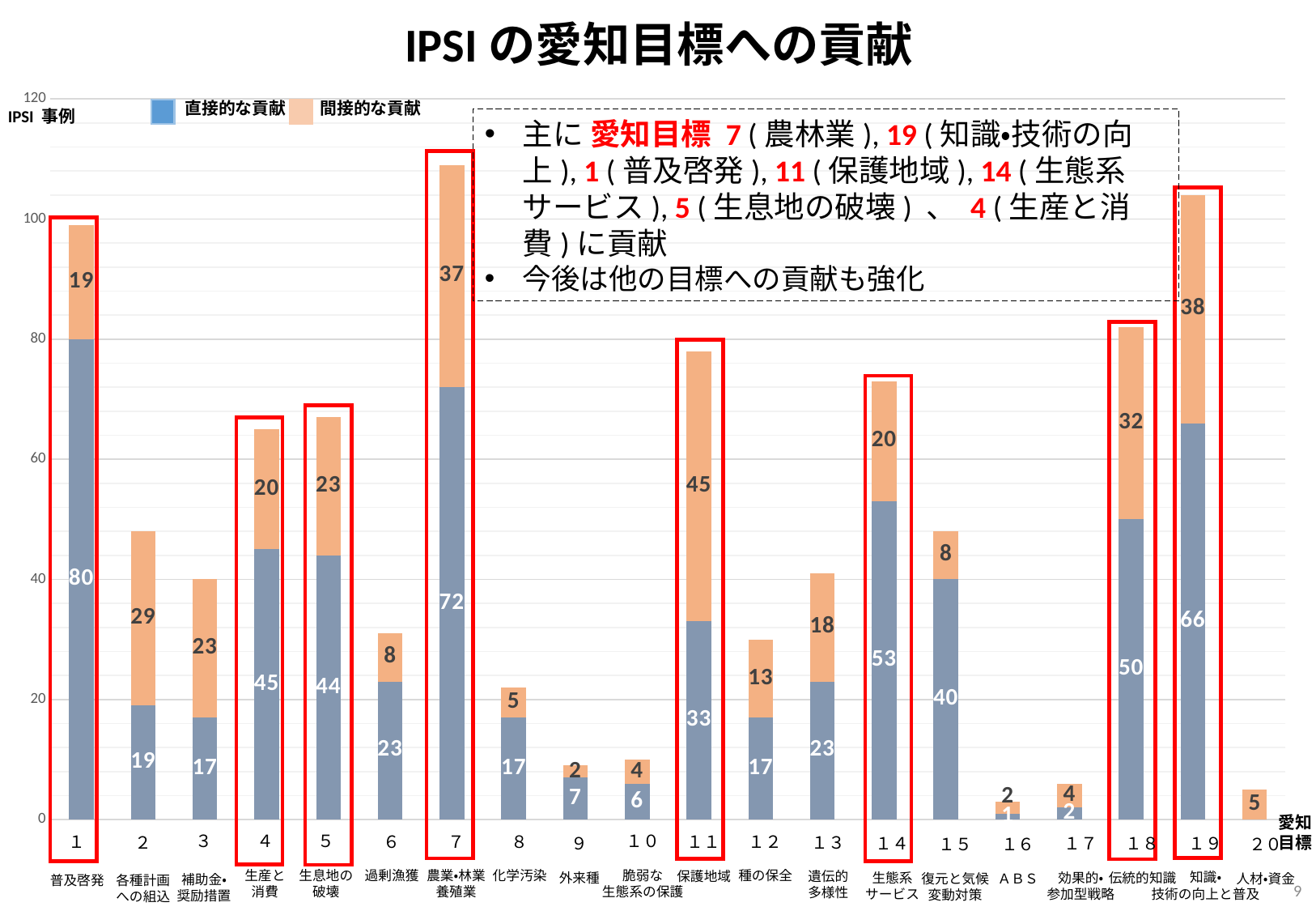

IPSIの愛知目標への貢献

### Chart

| Category |  |  |
|---|---|---|
| ABT-1 | 80.0 | 19.0 |
| ABT-2 | 19.0 | 29.0 |
| ABT-3 | 17.0 | 23.0 |
| ABT-4 | 45.0 | 20.0 |
| ABT-5 | 44.0 | 23.0 |
| ABT-6 | 23.0 | 8.0 |
| ABT-7 | 72.0 | 37.0 |
| ABT-8 | 17.0 | 5.0 |
| ABT-9 | 7.0 | 2.0 |
| ABT-10 | 6.0 | 4.0 |
| ABT-11 | 33.0 | 45.0 |
| ABT-12 | 17.0 | 13.0 |
| ABT-13 | 23.0 | 18.0 |
| ABT-14 | 53.0 | 20.0 |
| ABT-15 | 40.0 | 8.0 |
| ABT-16 | 1.0 | 2.0 |
| ABT-17 | 2.0 | 4.0 |
| ABT-18 | 50.0 | 32.0 |
| ABT-19 | 66.0 | 38.0 |
| ABT-20 | 0.0 | 5.0 |
直接的な貢献

間接的な貢献

IPSI 事例
主に 愛知目標 7 (農林業), 19 (知識・技術の向上), 1 (普及啓発), 11 (保護地域), 14 (生態系サービス), 5 (生息地の破壊) 、 4 (生産と消費)に貢献
今後は他の目標への貢献も強化

愛知
目標
１０

脆弱な
生態系の保護
３

補助金・
奨励措置
４

生産と
消費
５

生息地の
破壊
６

過剰漁獲
７

農業・林業
養殖業
８

化学汚染
１２

種の保全
１１

保護地域
１

普及啓発
２

各種計画
への組込
１３

遺伝的
多様性
１９

知識・
技術の向上と普及
１４

生態系
サービス
１８

伝統的知識
９

外来種
１７

効果的・
参加型戦略
１６

ＡＢＳ
２０

人材・資金
１５

復元と気候
変動対策
9